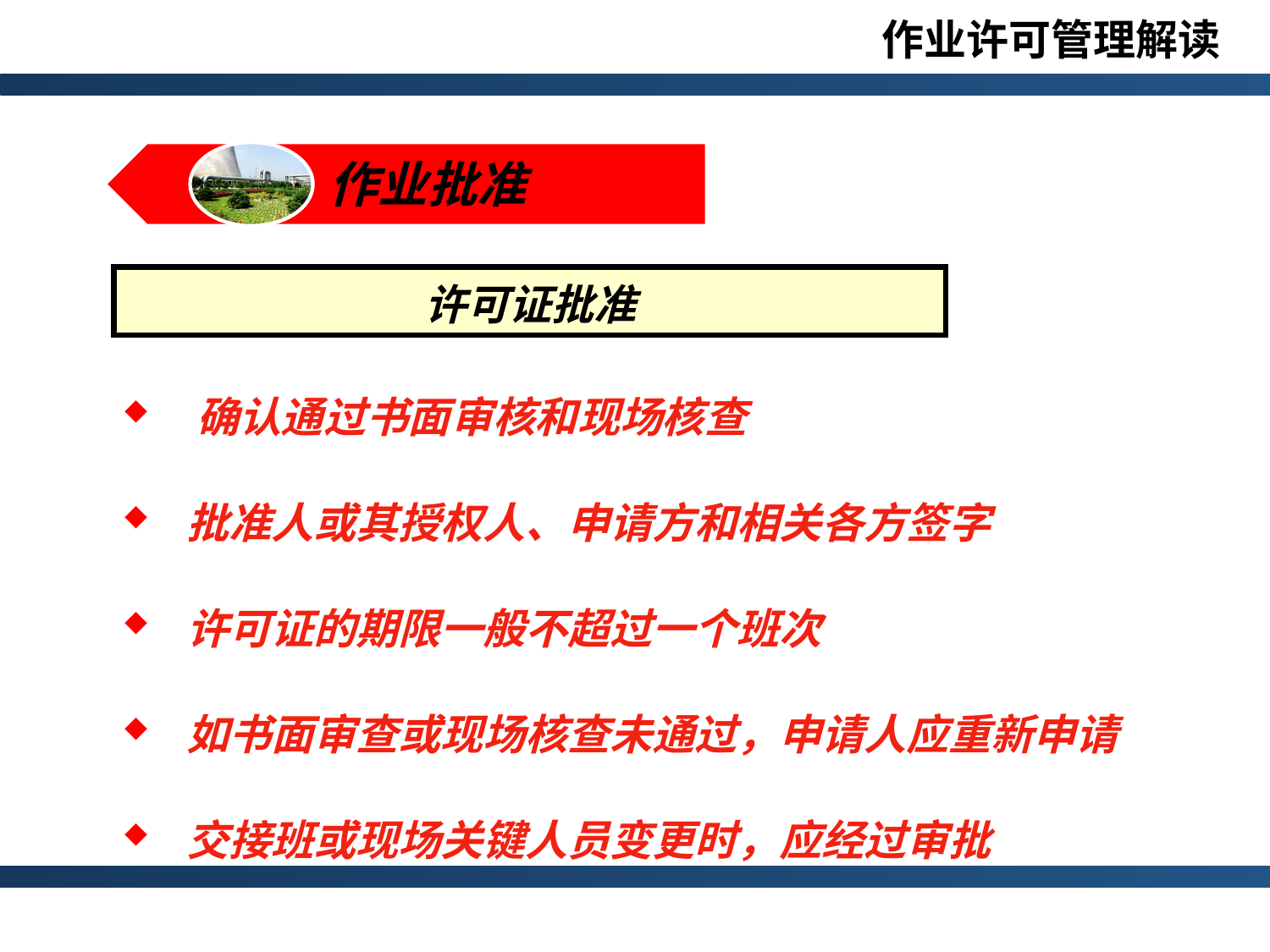

作业批准
许可证批准
  确认通过书面审核和现场核查
 批准人或其授权人、申请方和相关各方签字
 许可证的期限一般不超过一个班次
 如书面审查或现场核查未通过，申请人应重新申请
 交接班或现场关键人员变更时，应经过审批